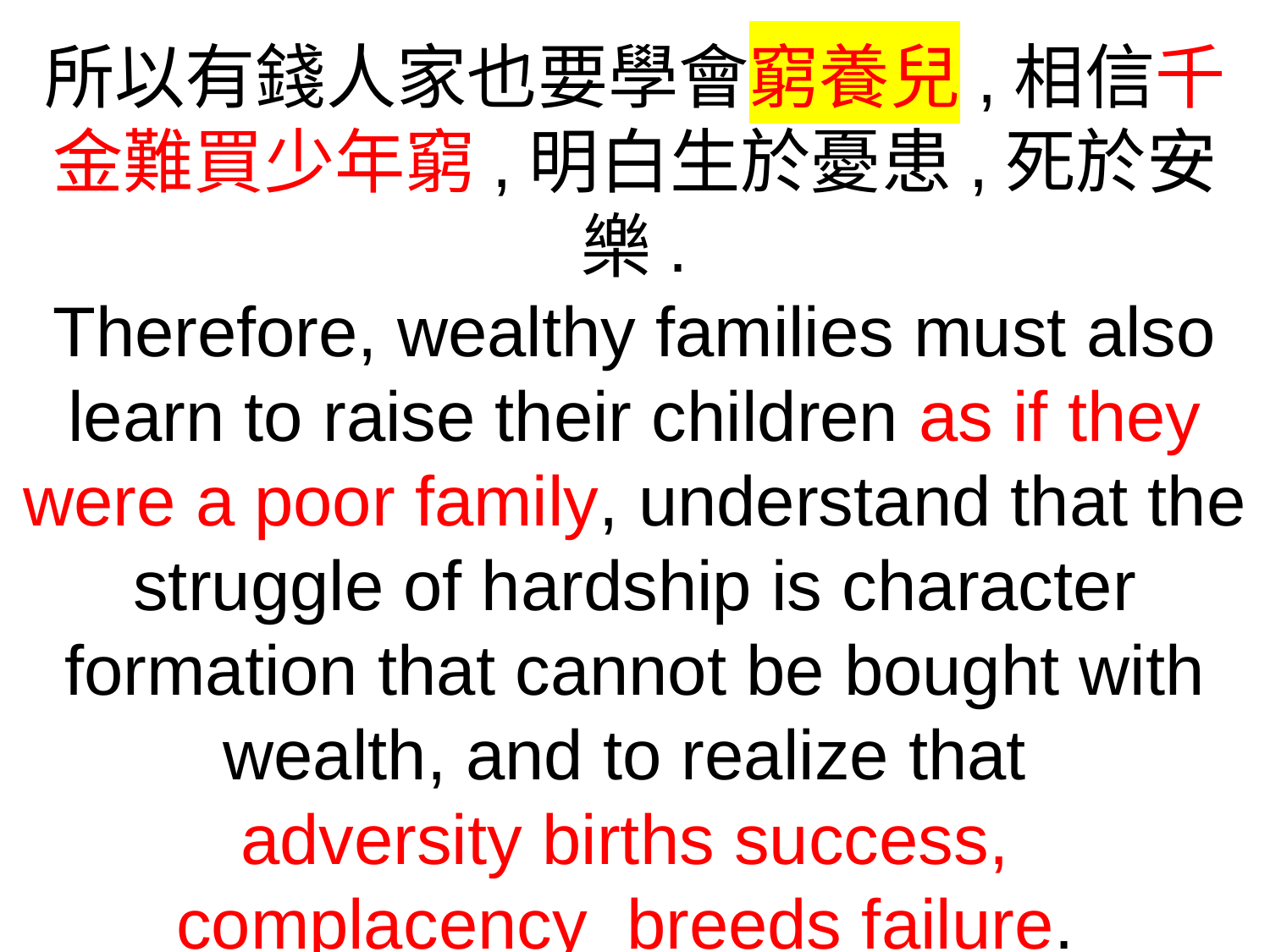

所以有錢人家也要學會窮養兒,相信千金難買少年窮,明白生於憂患,死於安樂.
Therefore, wealthy families must also learn to raise their children as if they were a poor family, understand that the struggle of hardship is character formation that cannot be bought with wealth, and to realize that
adversity births success,
complacency  breeds failure.